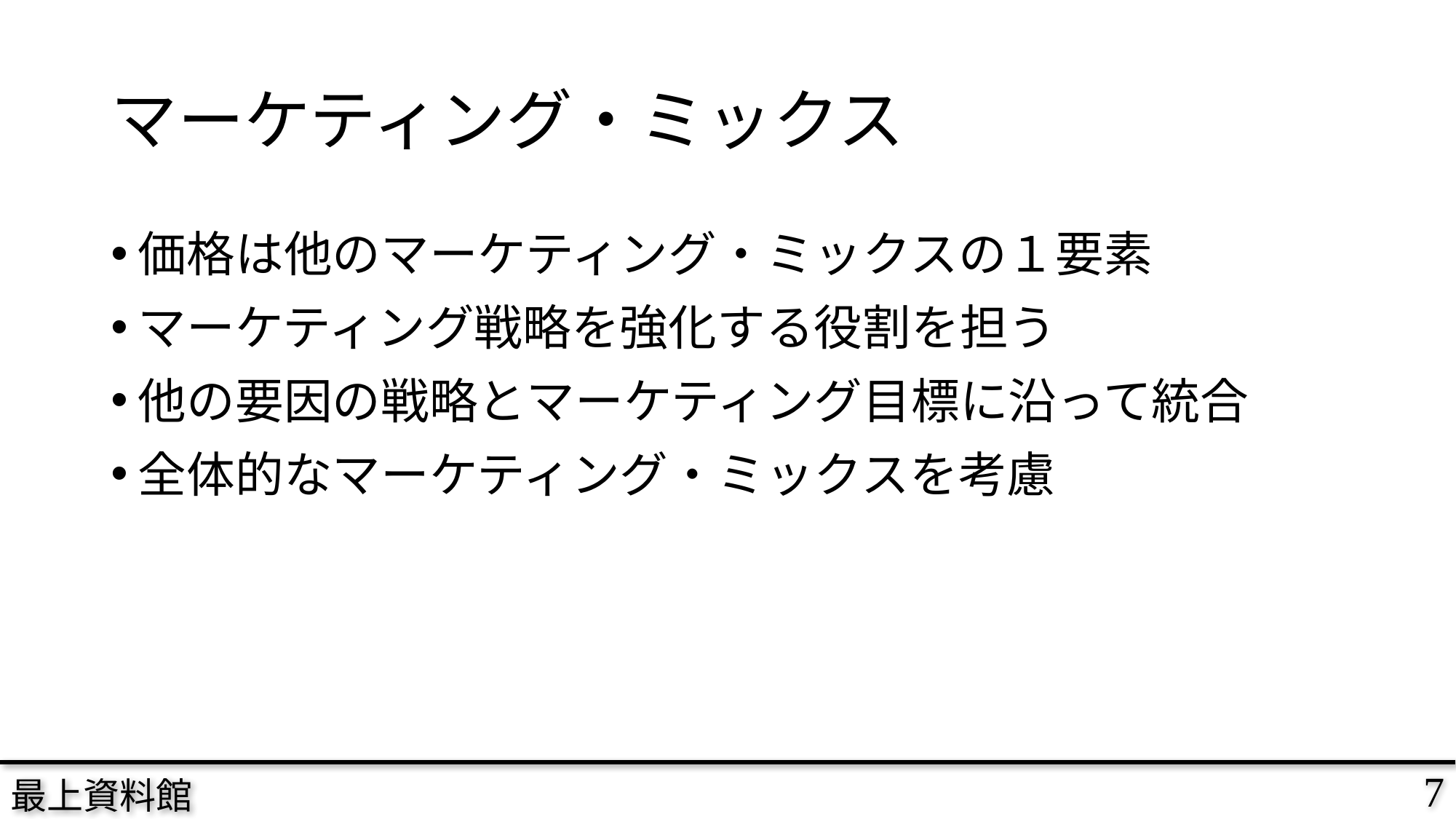

# マーケティング・ミックス
価格は他のマーケティング・ミックスの１要素
マーケティング戦略を強化する役割を担う
他の要因の戦略とマーケティング目標に沿って統合
全体的なマーケティング・ミックスを考慮